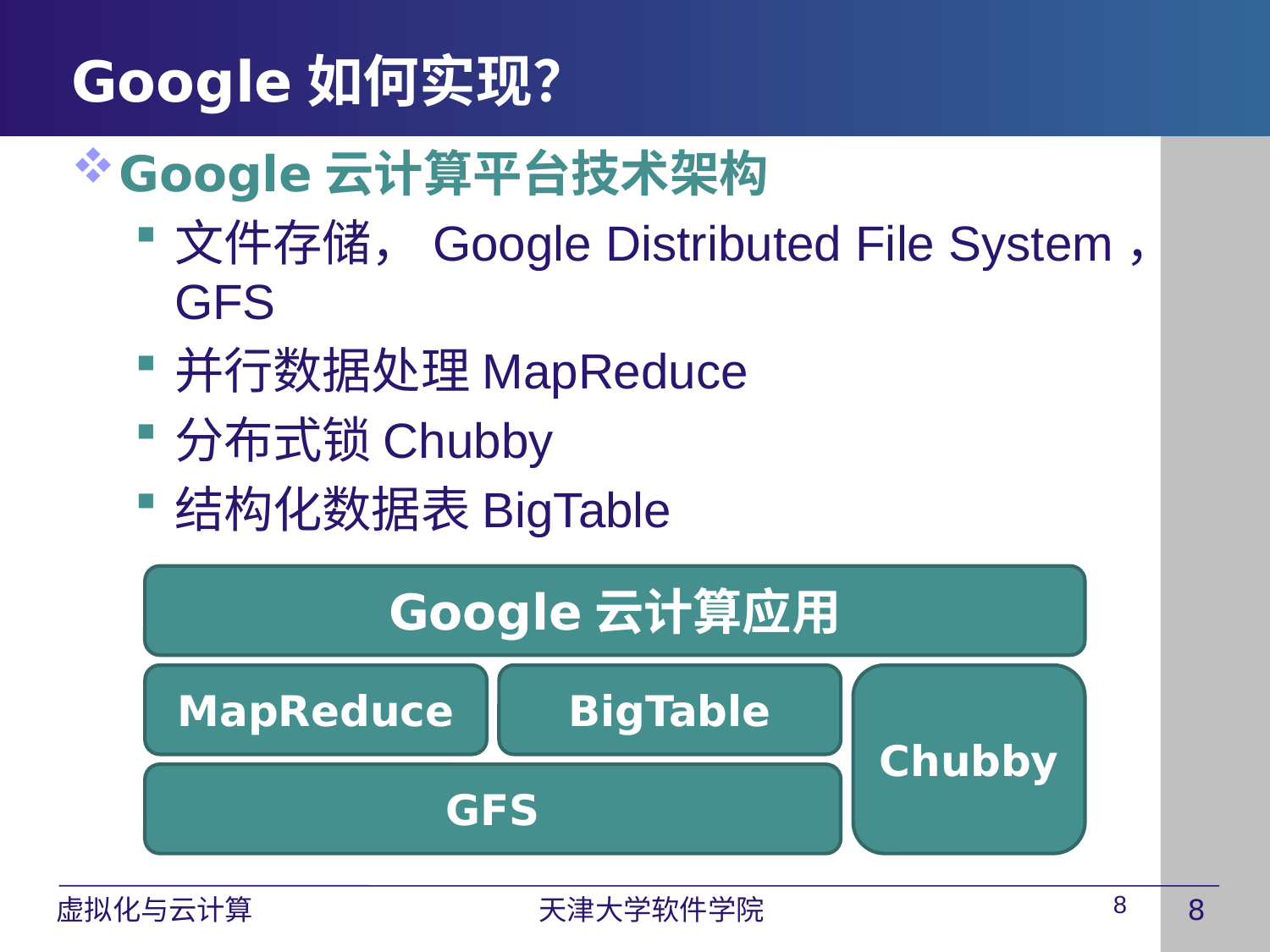

# Google如何实现？
Google云计算平台技术架构
文件存储，Google Distributed File System，GFS
并行数据处理MapReduce
分布式锁Chubby
结构化数据表BigTable
Google云计算应用
MapReduce
BigTable
Chubby
GFS
8